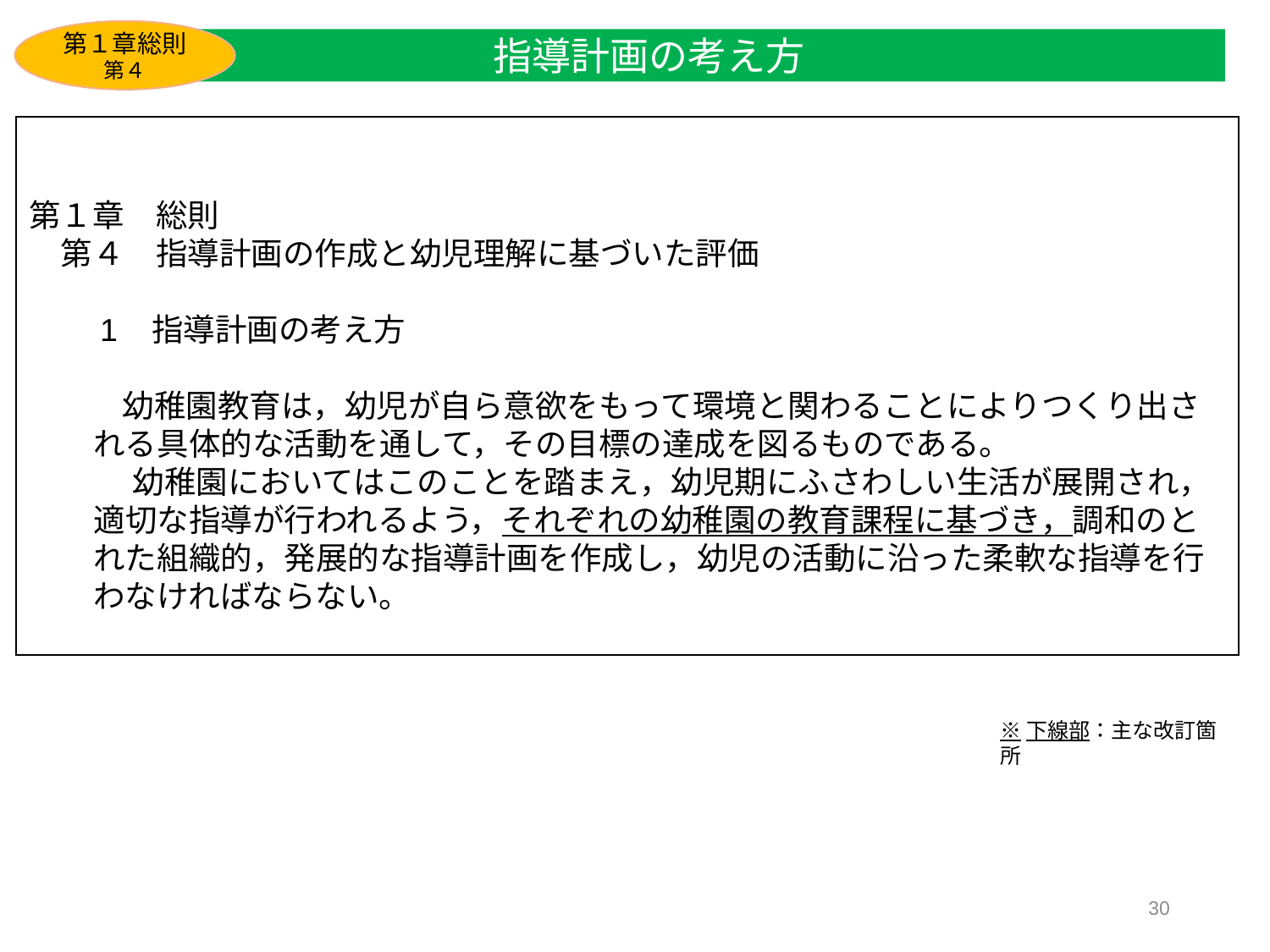

第１章総則
第４
指導計画の考え方

第１章　総則
　第４　指導計画の作成と幼児理解に基づいた評価

        1   指導計画の考え方

            幼稚園教育は，幼児が自ら意欲をもって環境と関わることによりつくり出さ
         れる具体的な活動を通して，その目標の達成を図るものである。
     　    幼稚園においてはこのことを踏まえ，幼児期にふさわしい生活が展開され，
         適切な指導が行われるよう，それぞれの幼稚園の教育課程に基づき，調和のと
         れた組織的，発展的な指導計画を作成し，幼児の活動に沿った柔軟な指導を行
         わなければならない。
※下線部：主な改訂箇所
30